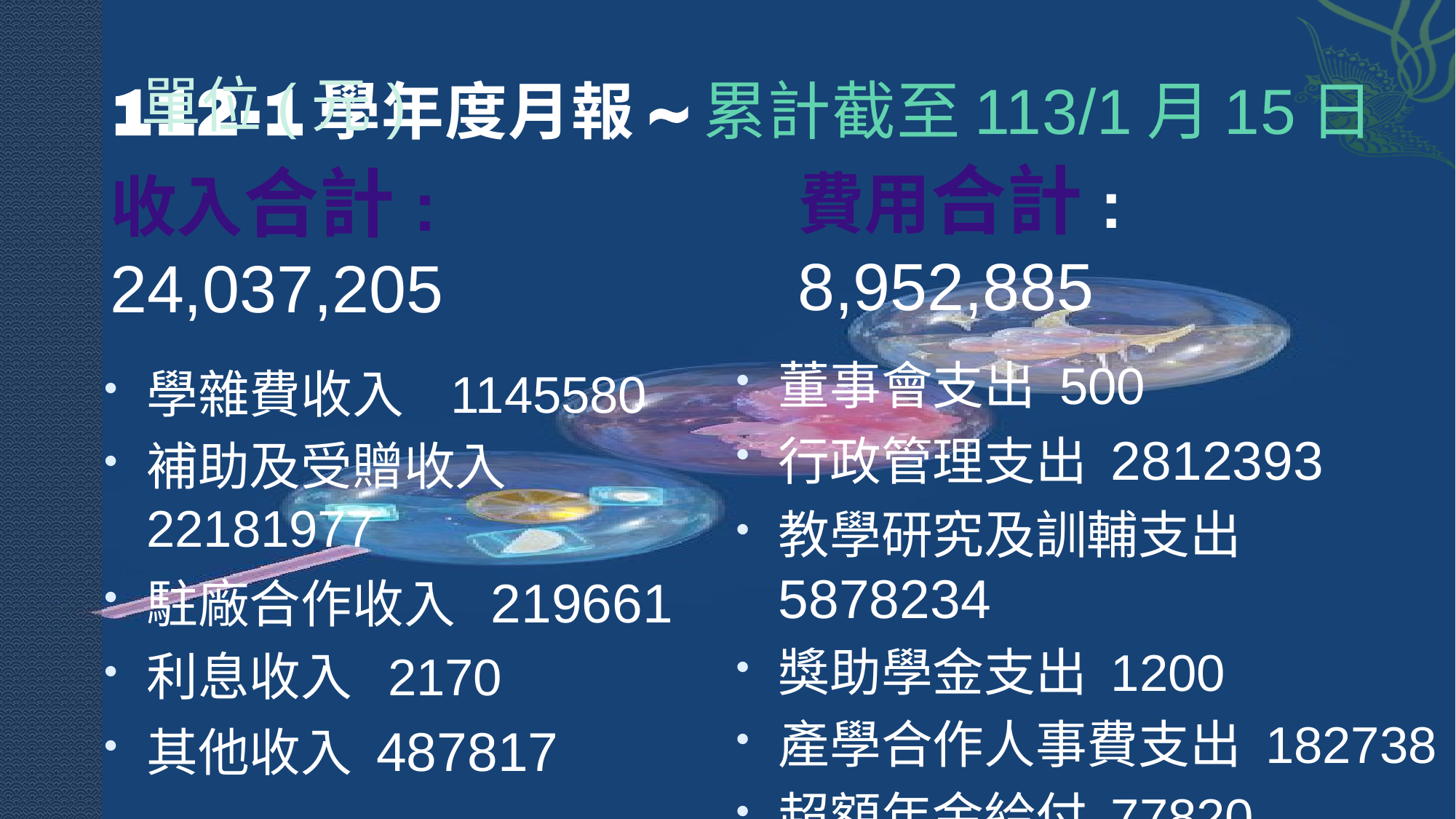

# 112-1學年度月報~累計截至113/1月15日
費用合計: 8,952,885
 單位(元)
收入合計: 24,037,205
董事會支出 500
行政管理支出 2812393
教學研究及訓輔支出 5878234
獎助學金支出 1200
產學合作人事費支出 182738
超額年金給付 77820

學雜費收入   1145580
補助及受贈收入 22181977
駐廠合作收入  219661
利息收入  2170
其他收入 487817